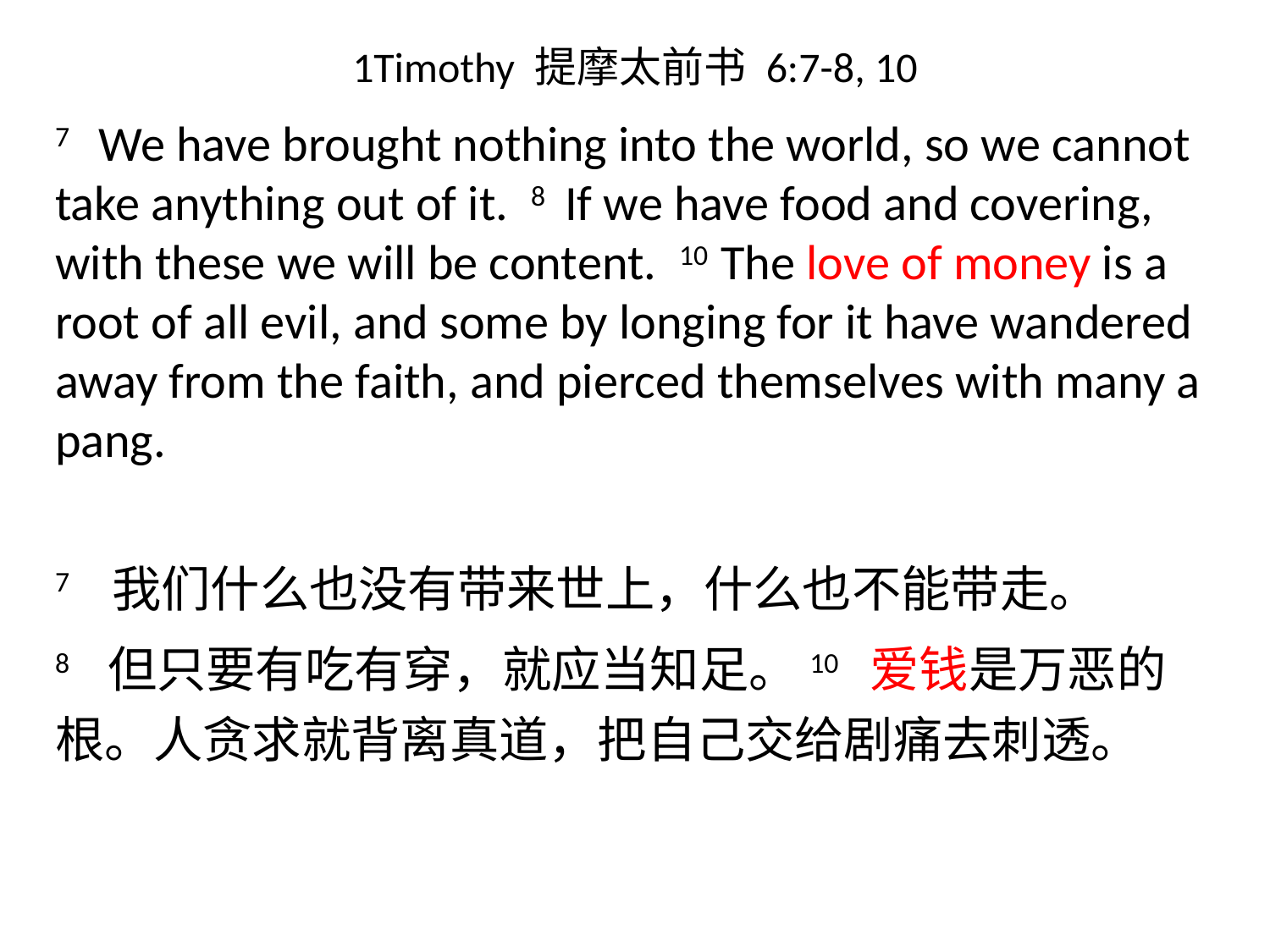

# 1Timothy 提摩太前书 6:7-8, 10
7   We have brought nothing into the world, so we cannot take anything out of it.  8   If we have food and covering, with these we will be content.  10  The love of money is a root of all evil, and some by longing for it have wandered away from the faith, and pierced themselves with many a pang.

7    我们什么也没有带来世上，什么也不能带走。
8    但只要有吃有穿，就应当知足。10   爱钱是万恶的根。人贪求就背离真道，把自己交给剧痛去刺透。